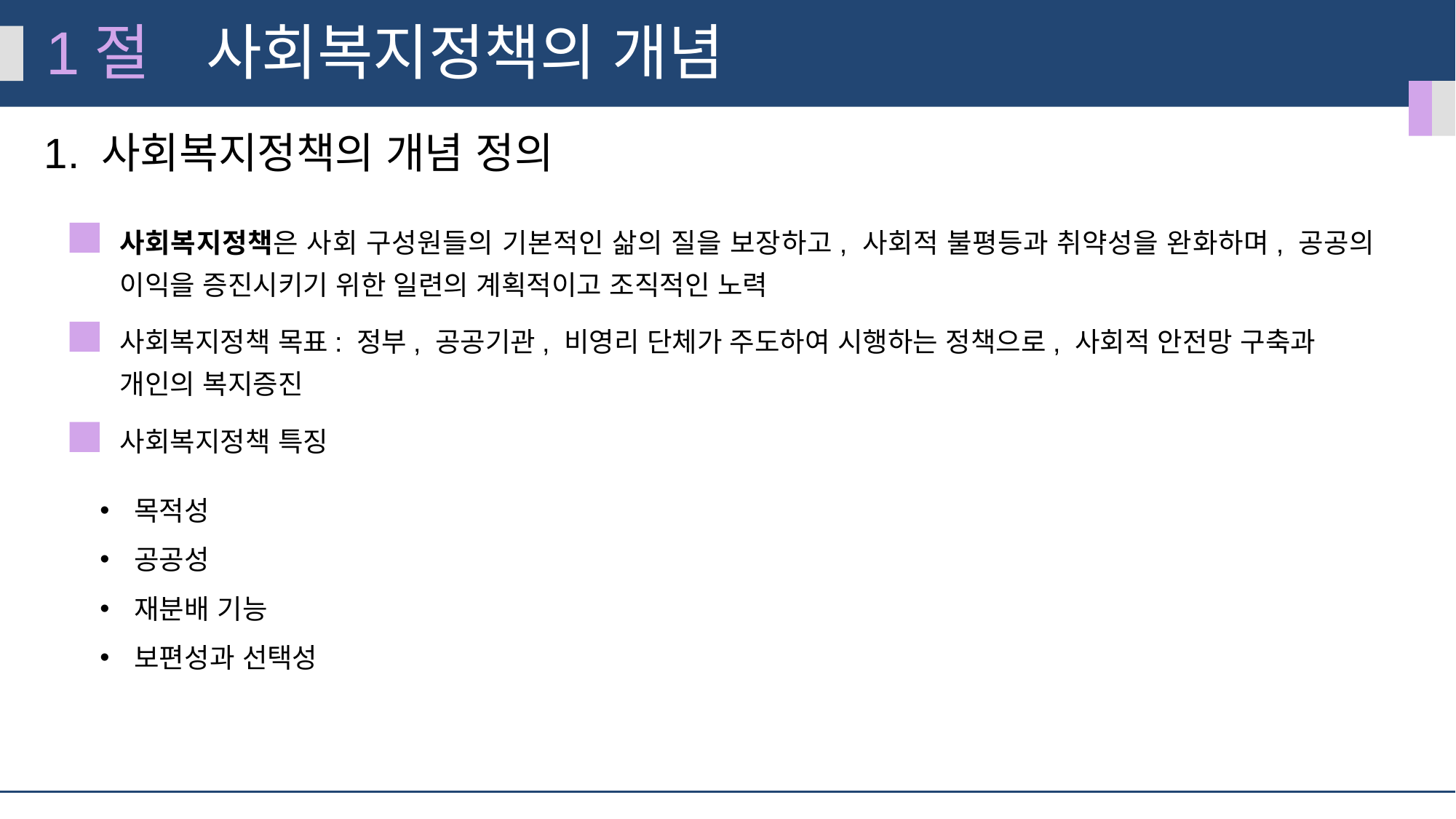

1절
사회복지정책의 개념
1. 사회복지정책의 개념 정의
사회복지정책은 사회 구성원들의 기본적인 삶의 질을 보장하고, 사회적 불평등과 취약성을 완화하며, 공공의 이익을 증진시키기 위한 일련의 계획적이고 조직적인 노력

사회복지정책 목표: 정부, 공공기관, 비영리 단체가 주도하여 시행하는 정책으로, 사회적 안전망 구축과
개인의 복지증진

사회복지정책 특징

목적성
공공성
재분배 기능
보편성과 선택성